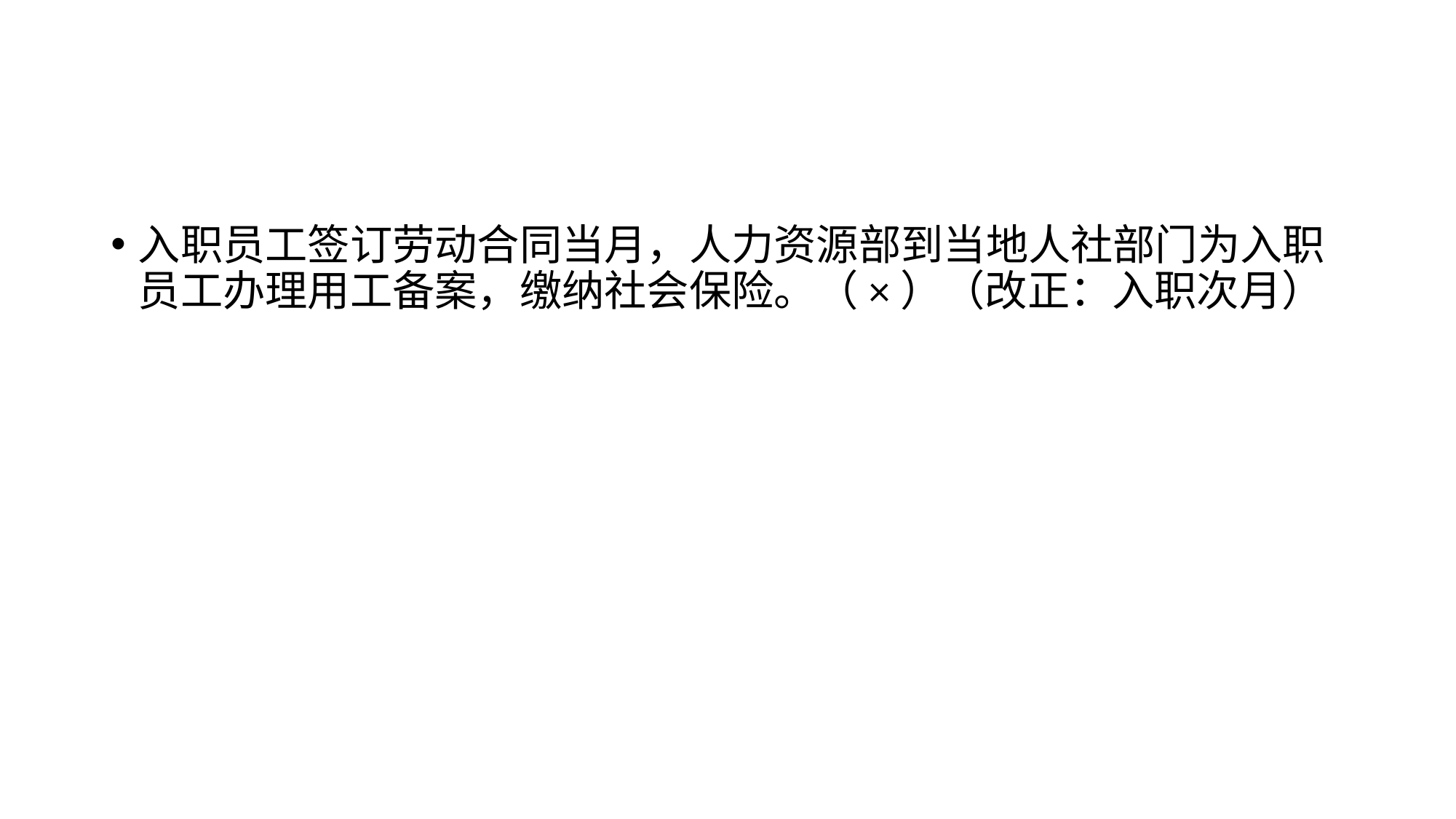

#
入职员工签订劳动合同当月，人力资源部到当地人社部门为入职员工办理用工备案，缴纳社会保险。（×）（改正：入职次月）